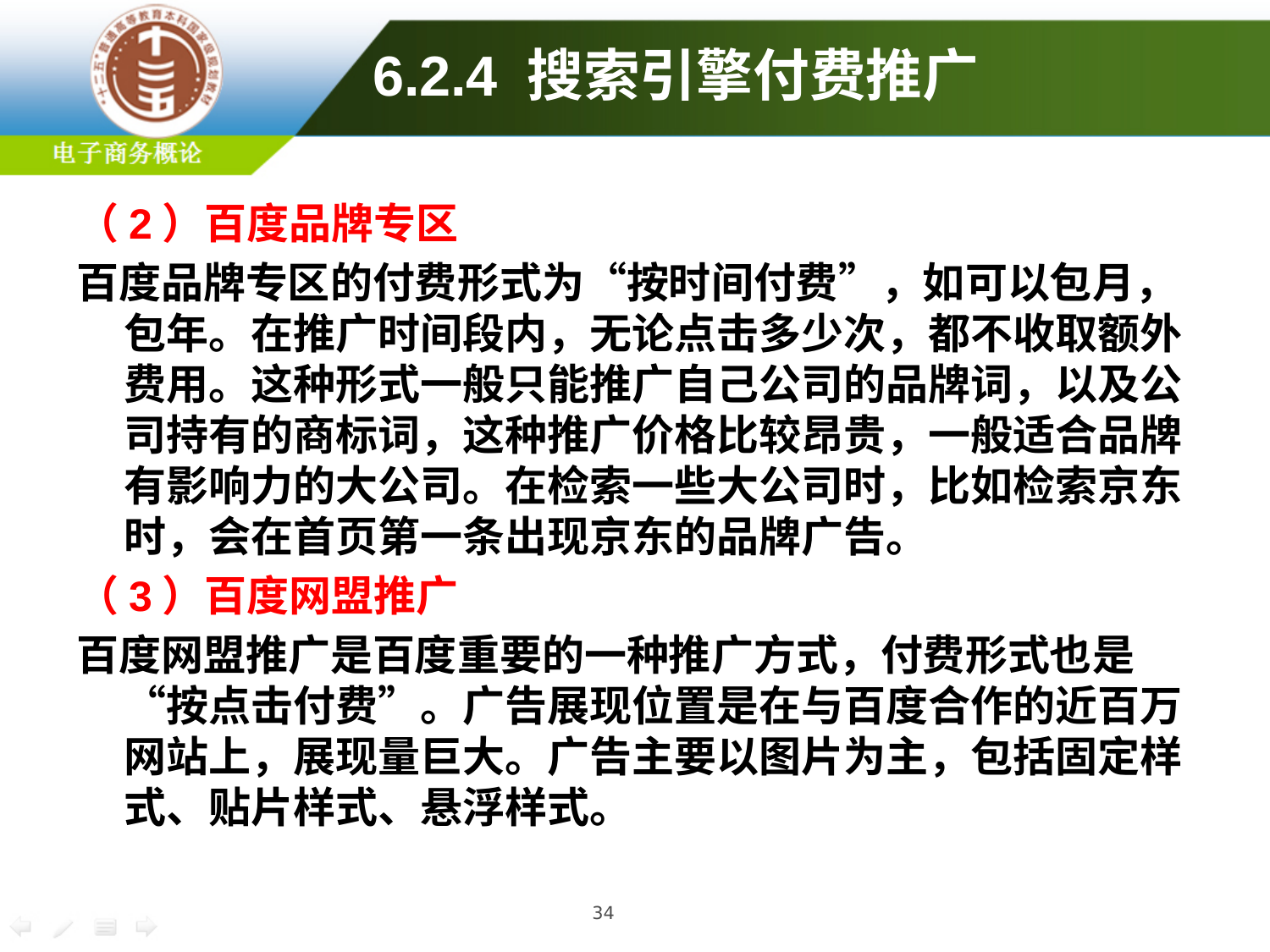

# 6.2.4 搜索引擎付费推广
（2）百度品牌专区
百度品牌专区的付费形式为“按时间付费”，如可以包月，包年。在推广时间段内，无论点击多少次，都不收取额外费用。这种形式一般只能推广自己公司的品牌词，以及公司持有的商标词，这种推广价格比较昂贵，一般适合品牌有影响力的大公司。在检索一些大公司时，比如检索京东时，会在首页第一条出现京东的品牌广告。
（3）百度网盟推广
百度网盟推广是百度重要的一种推广方式，付费形式也是“按点击付费”。广告展现位置是在与百度合作的近百万网站上，展现量巨大。广告主要以图片为主，包括固定样式、贴片样式、悬浮样式。
34